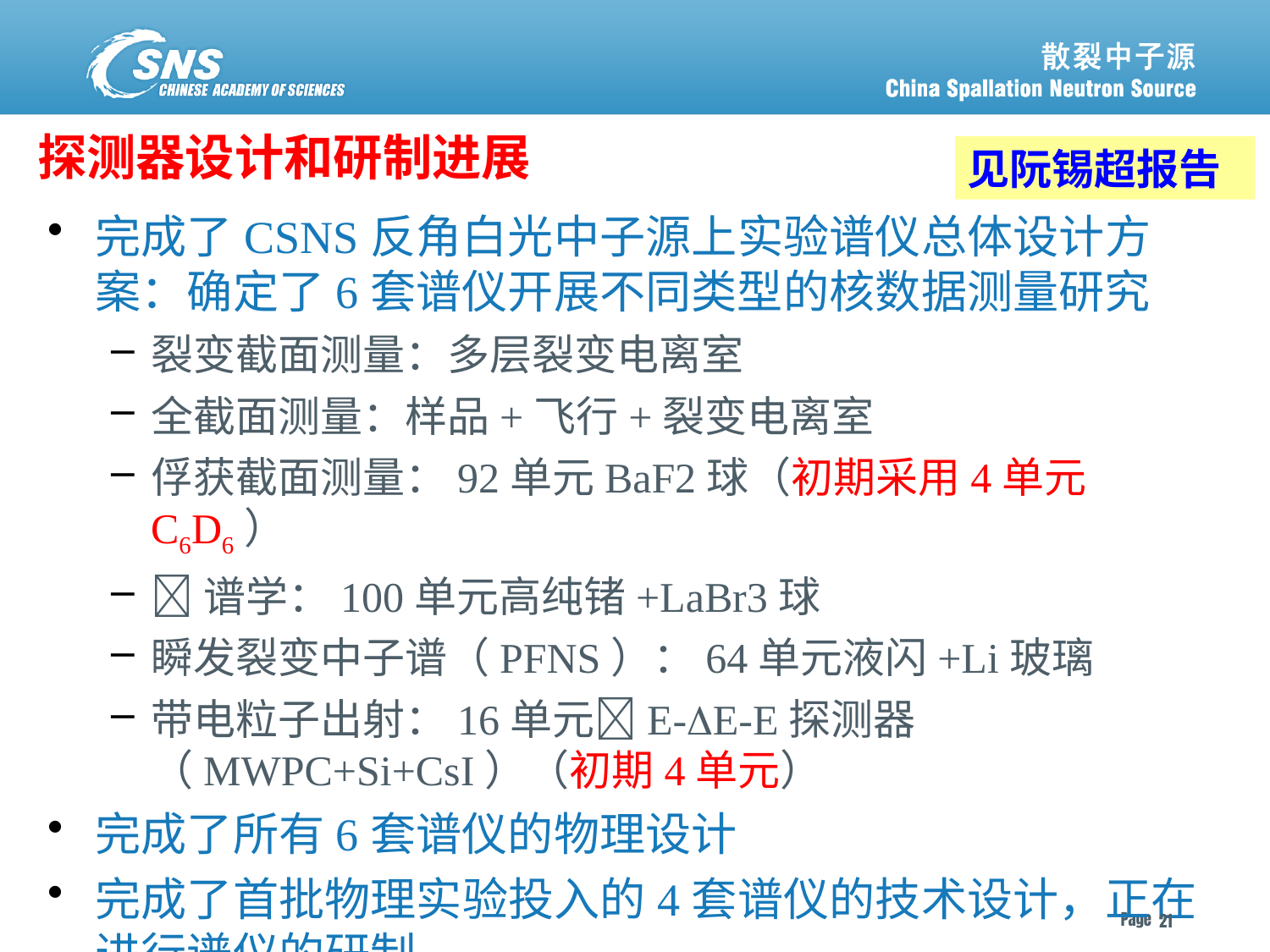

# 探测器设计和研制进展
见阮锡超报告
完成了CSNS反角白光中子源上实验谱仪总体设计方案：确定了6套谱仪开展不同类型的核数据测量研究
裂变截面测量：多层裂变电离室
全截面测量：样品+飞行+裂变电离室
俘获截面测量：92单元BaF2球（初期采用4单元C6D6）
γ谱学：100单元高纯锗+LaBr3球
瞬发裂变中子谱（PFNS）：64单元液闪+Li玻璃
带电粒子出射：16单元ΔE-ΔE-E探测器（MWPC+Si+CsI）（初期4单元）
完成了所有6套谱仪的物理设计
完成了首批物理实验投入的4套谱仪的技术设计，正在进行谱仪的研制
21